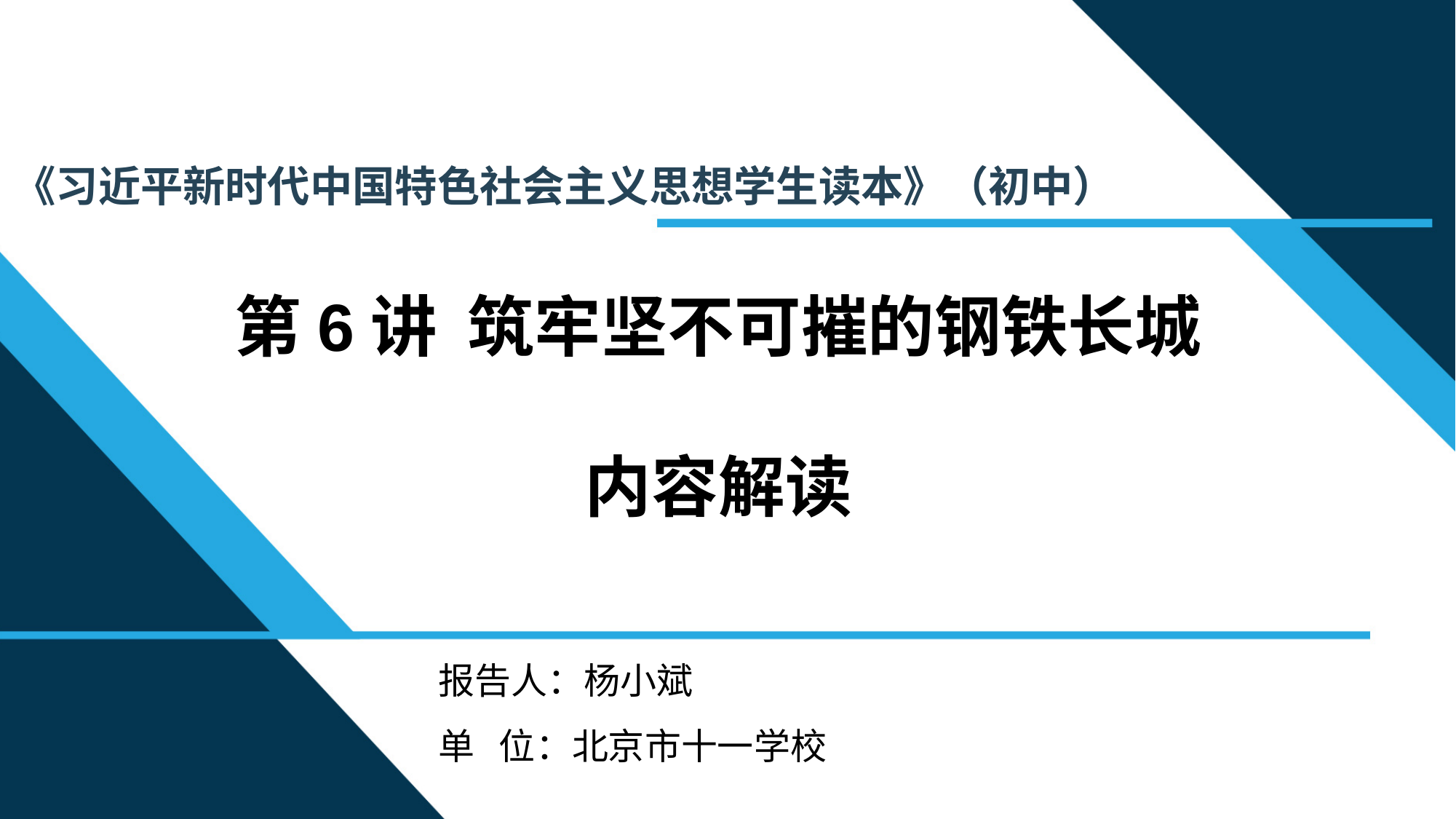

《习近平新时代中国特色社会主义思想学生读本》（初中）

第6讲  筑牢坚不可摧的钢铁长城

内容解读

报告人：杨小斌
单   位：北京市十一学校